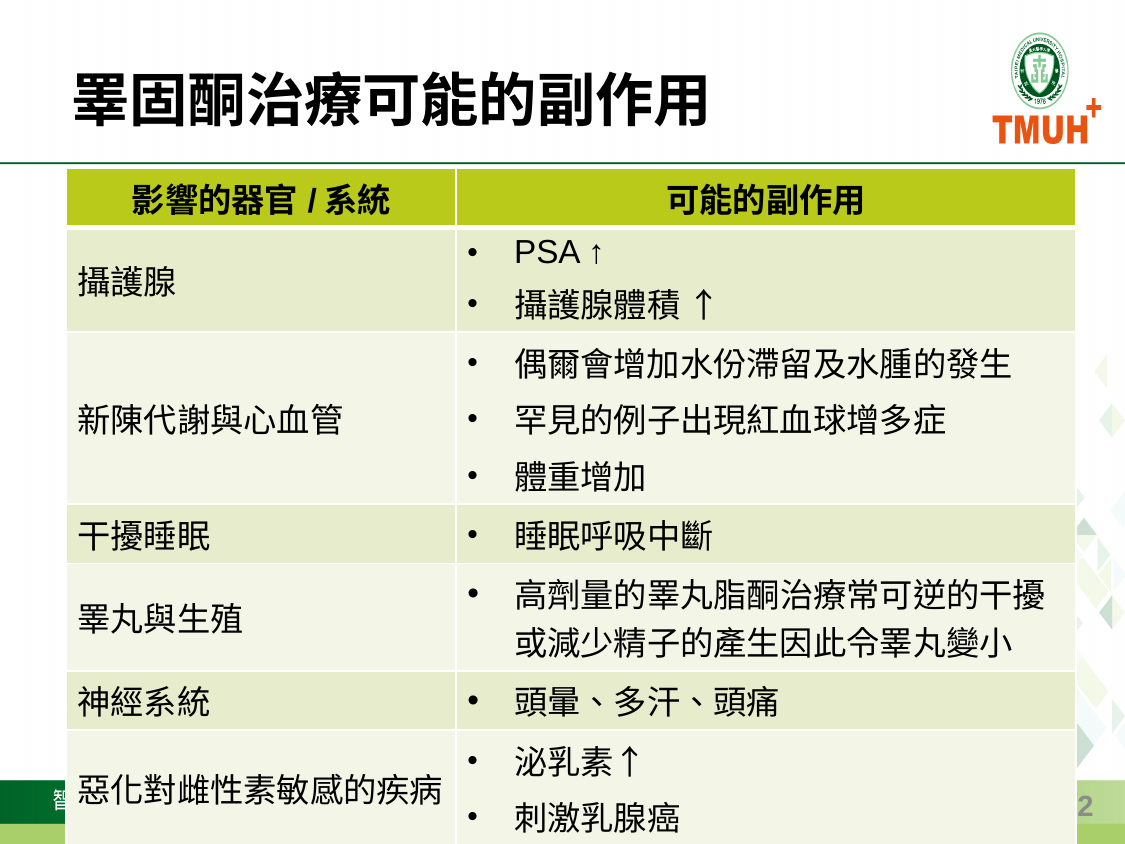

# 睪固酮治療可能的副作用
| 影響的器官/系統 | 可能的副作用 |
| --- | --- |
| 攝護腺 | PSA ↑ 攝護腺體積 ↑ |
| 新陳代謝與心血管 | 偶爾會增加水份滯留及水腫的發生 罕見的例子出現紅血球增多症 體重增加 |
| 干擾睡眠 | 睡眠呼吸中斷 |
| 睪丸與生殖 | 高劑量的睪丸脂酮治療常可逆的干擾或減少精子的產生因此令睪丸變小 |
| 神經系統 | 頭暈、多汗、頭痛 |
| 惡化對雌性素敏感的疾病 | 泌乳素↑ 刺激乳腺癌 |
32